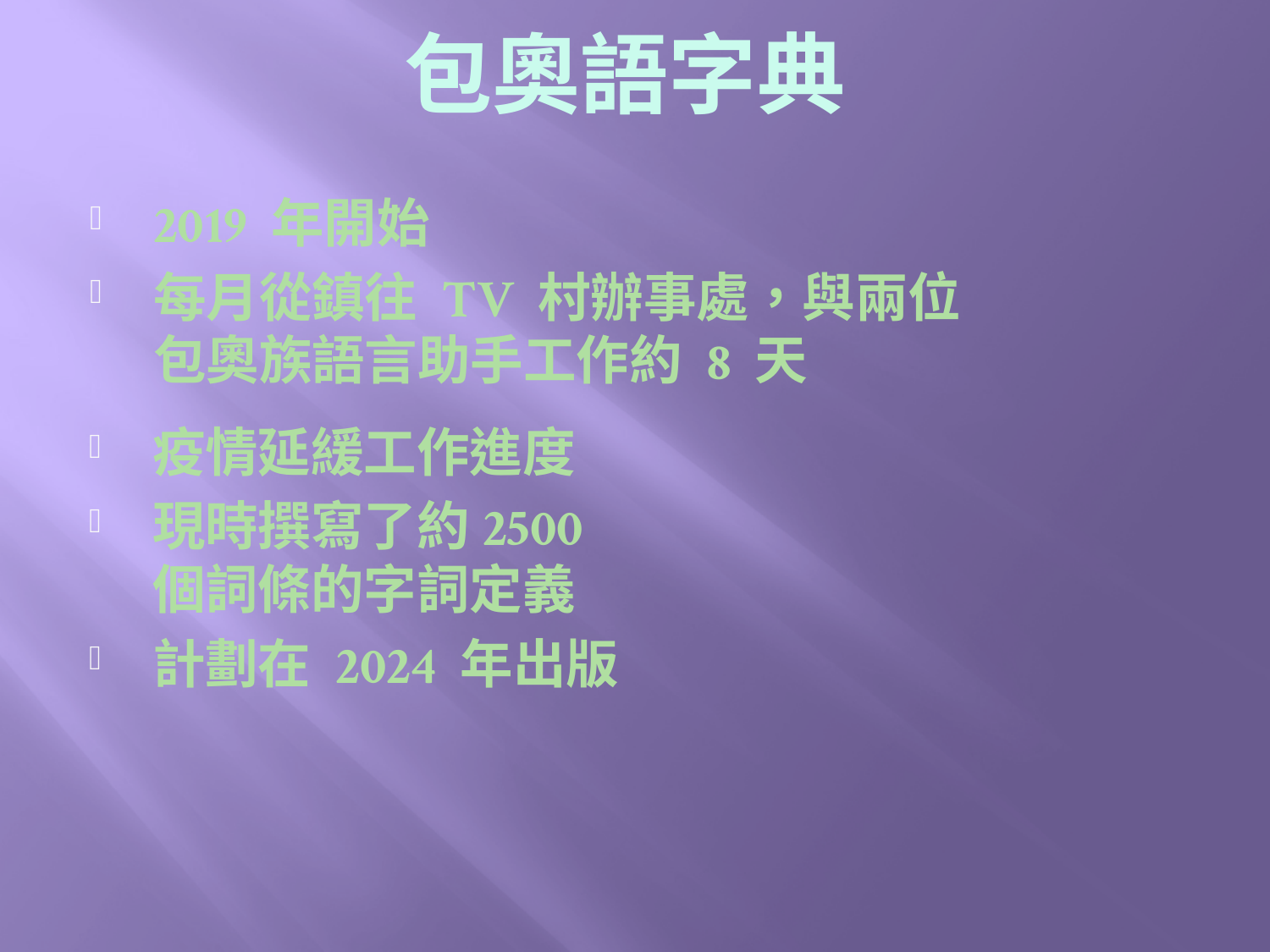

# 包奧語字典

2019 年開始
每月從鎮往 TV 村辦事處，與兩位 包奧族語言助手工作約 8 天
疫情延緩工作進度
現時撰寫了約2500個詞條的字詞定義
計劃在 2024 年出版